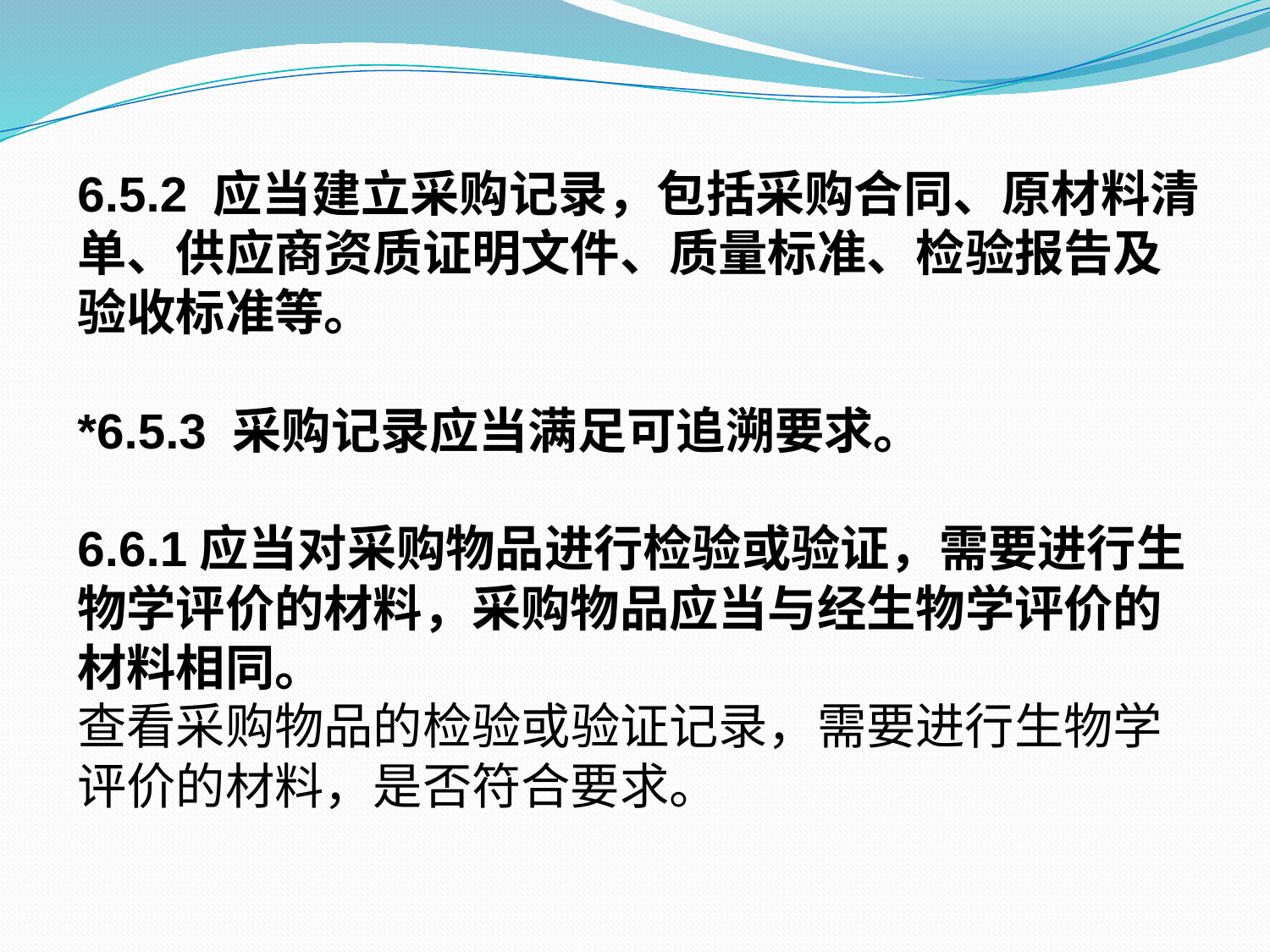

6.5.2 应当建立采购记录，包括采购合同、原材料清单、供应商资质证明文件、质量标准、检验报告及验收标准等。

*6.5.3 采购记录应当满足可追溯要求。

6.6.1应当对采购物品进行检验或验证，需要进行生物学评价的材料，采购物品应当与经生物学评价的材料相同。
查看采购物品的检验或验证记录，需要进行生物学评价的材料，是否符合要求。